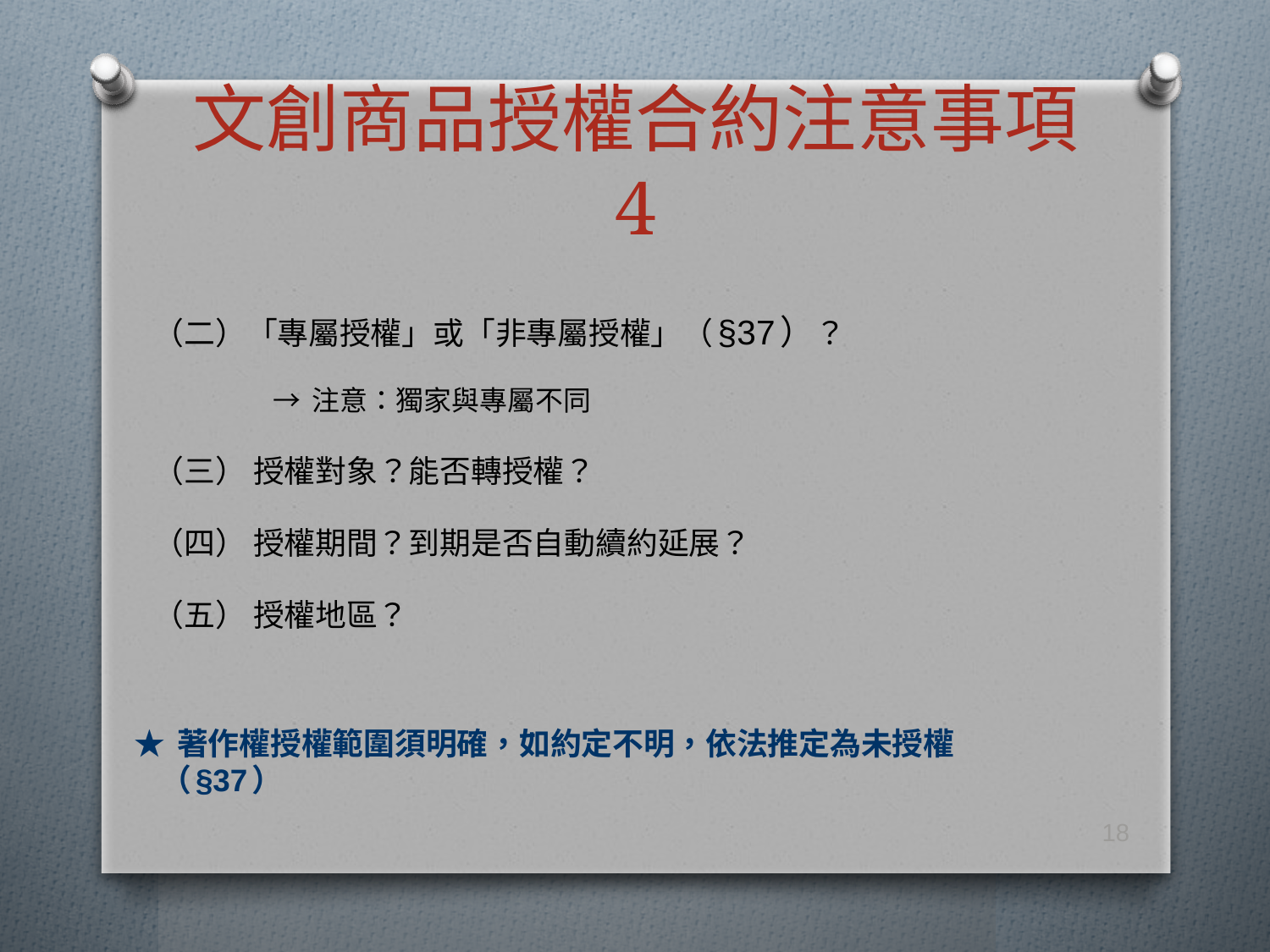

# 文創商品授權合約注意事項 4

   （二）「專屬授權」或「非專屬授權」（§37）？

                       → 注意：獨家與專屬不同

   （三） 授權對象？能否轉授權？

   （四） 授權期間？到期是否自動續約延展？

   （五） 授權地區？

 ★ 著作權授權範圍須明確，如約定不明，依法推定為未授權
    （§37）

18